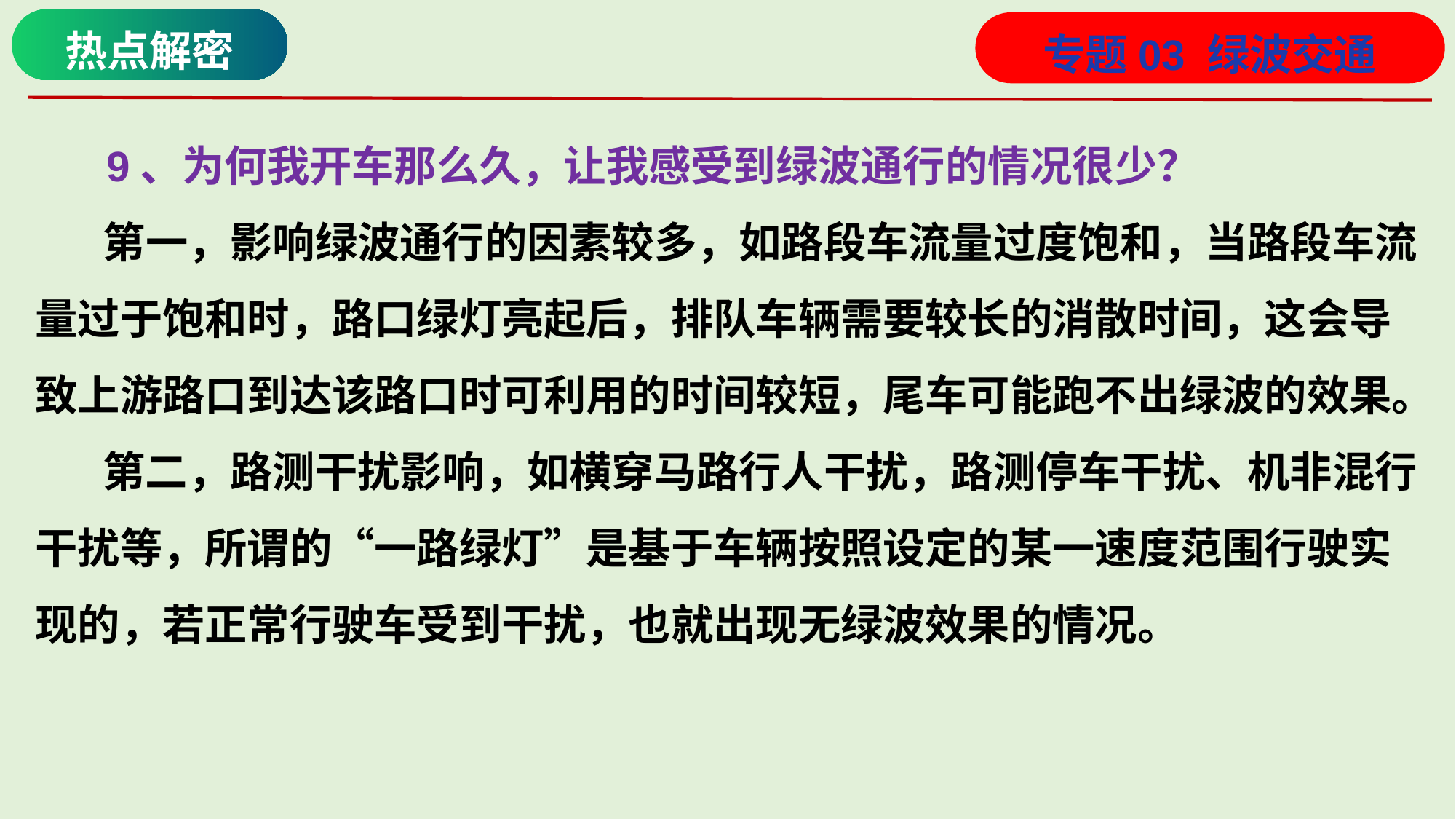

热点解密
专题03 绿波交通
      9、为何我开车那么久，让我感受到绿波通行的情况很少？
      第一，影响绿波通行的因素较多，如路段车流量过度饱和，当路段车流量过于饱和时，路口绿灯亮起后，排队车辆需要较长的消散时间，这会导致上游路口到达该路口时可利用的时间较短，尾车可能跑不出绿波的效果。
      第二，路测干扰影响，如横穿马路行人干扰，路测停车干扰、机非混行干扰等，所谓的“一路绿灯”是基于车辆按照设定的某一速度范围行驶实现的，若正常行驶车受到干扰，也就出现无绿波效果的情况。